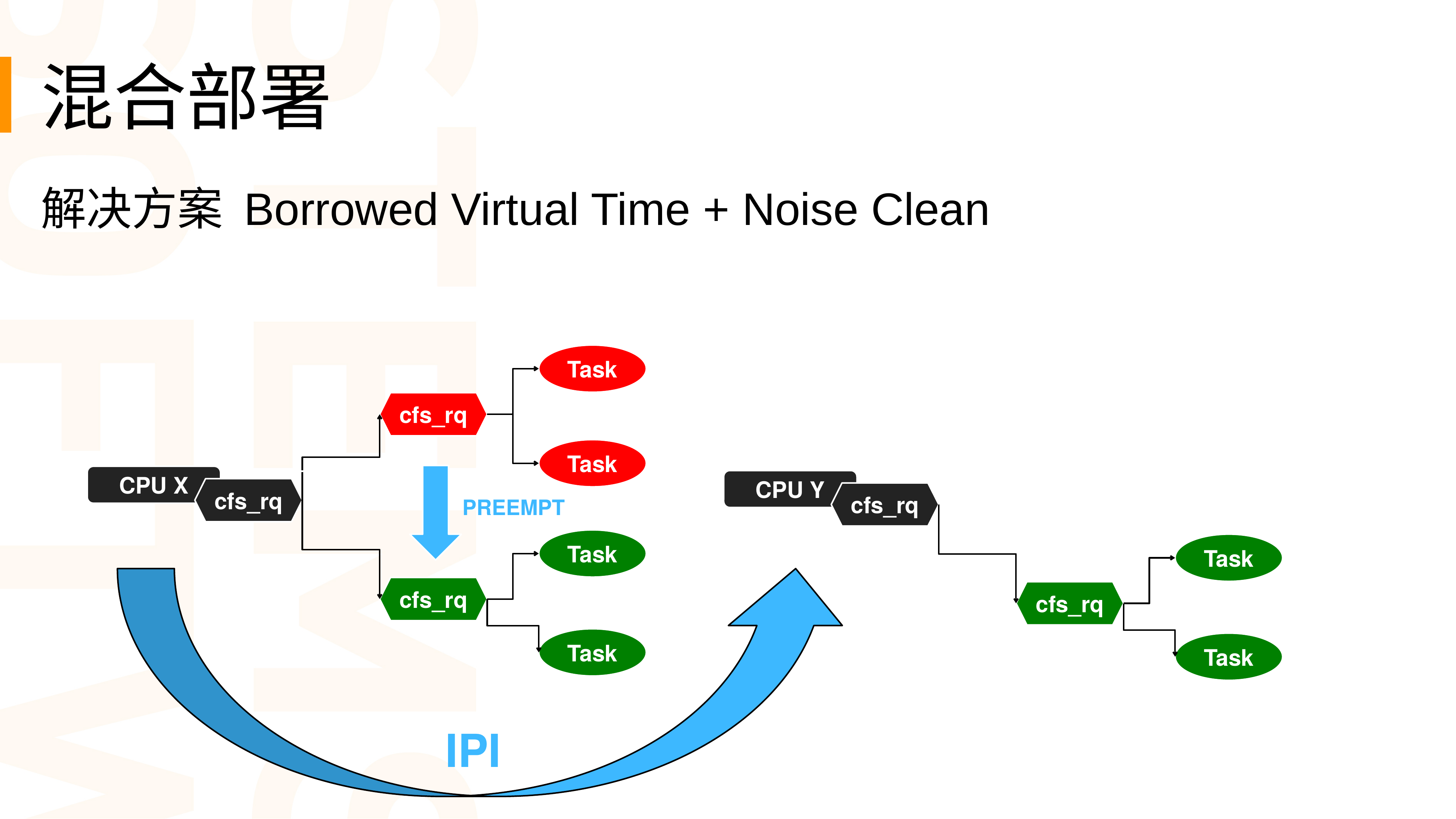

混合部署

解决方案 Borrowed Virtual Time + Noise Clean
Task
cfs_rq
Task

CPU X
CPU Y
cfs_rq
cfs_rq
PREEMPT
Task
Task

cfs_rq
cfs_rq
Task
Task
IPI